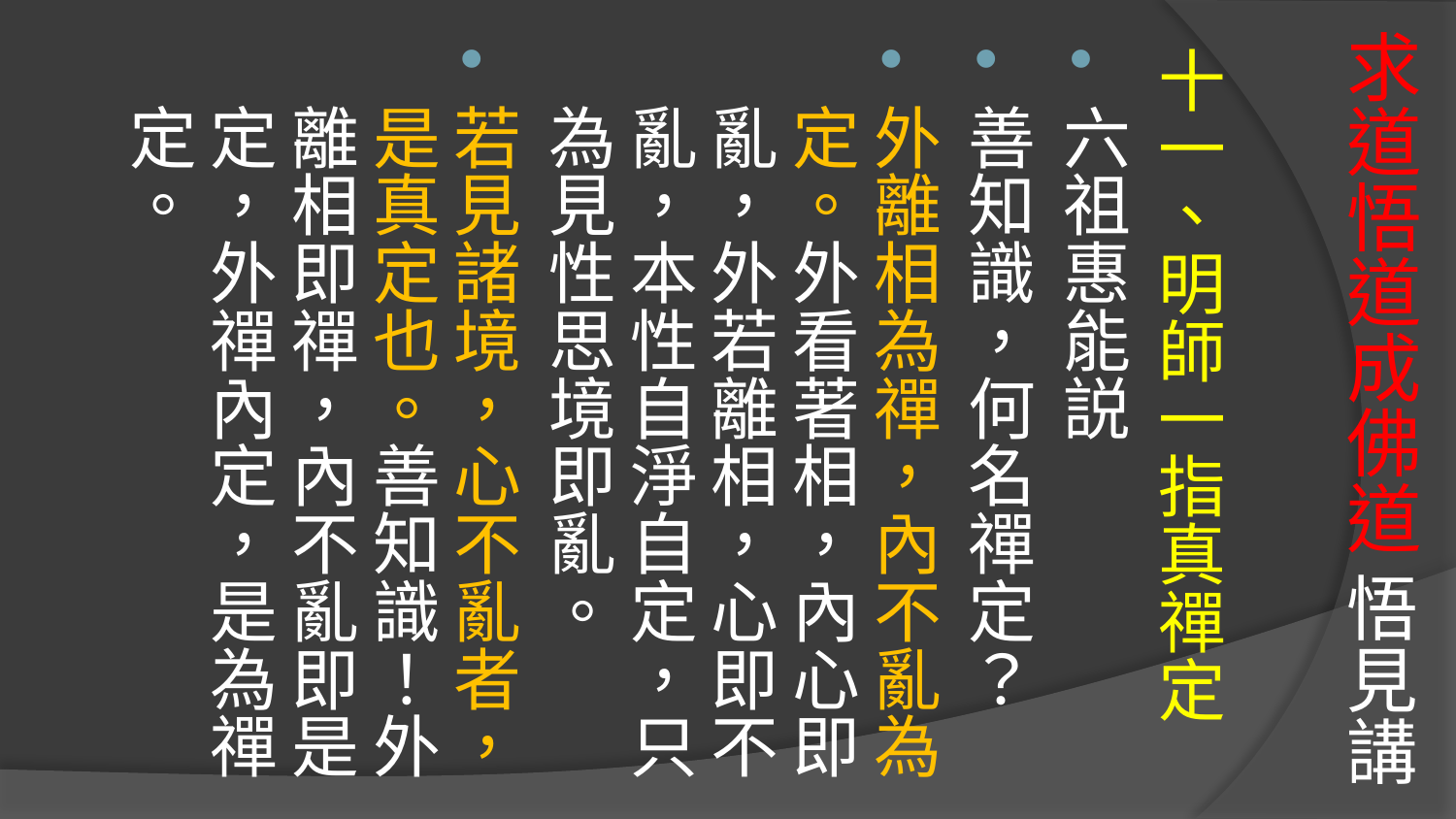

# 求道悟道成佛道 悟見講
十一、明師一指真禪定
六祖惠能説
善知識，何名禪定？
外離相為禪，內不亂為定。外看著相，內心即亂，外若離相，心即不亂，本性自淨自定，只為見性思境即亂。
若見諸境，心不亂者，是真定也。善知識！外離相即禪，內不亂即是定，外禪內定，是為禪定。